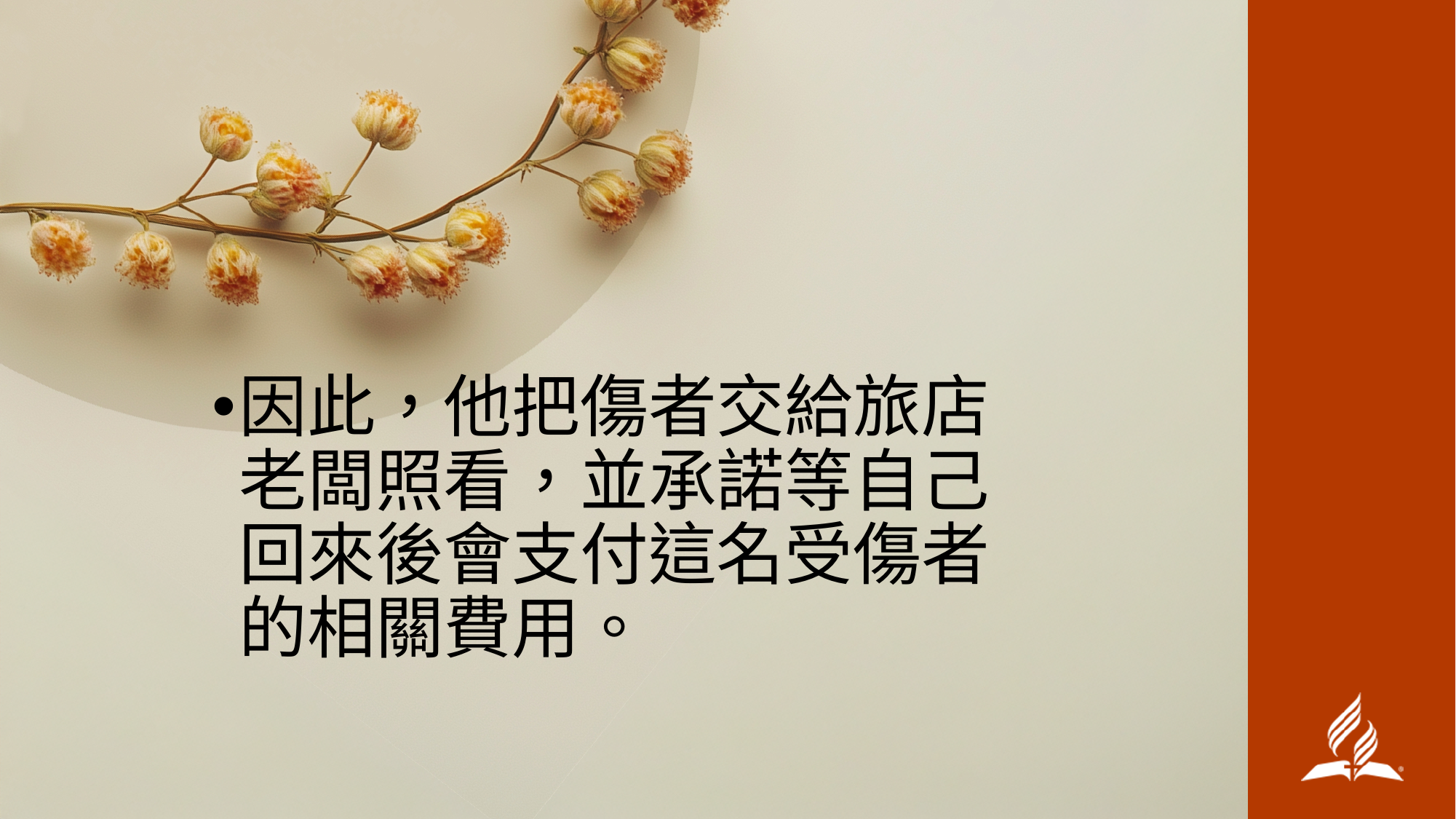

因此，他把傷者交給旅店老闆照看，並承諾等自己回來後會支付這名受傷者的相關費用。